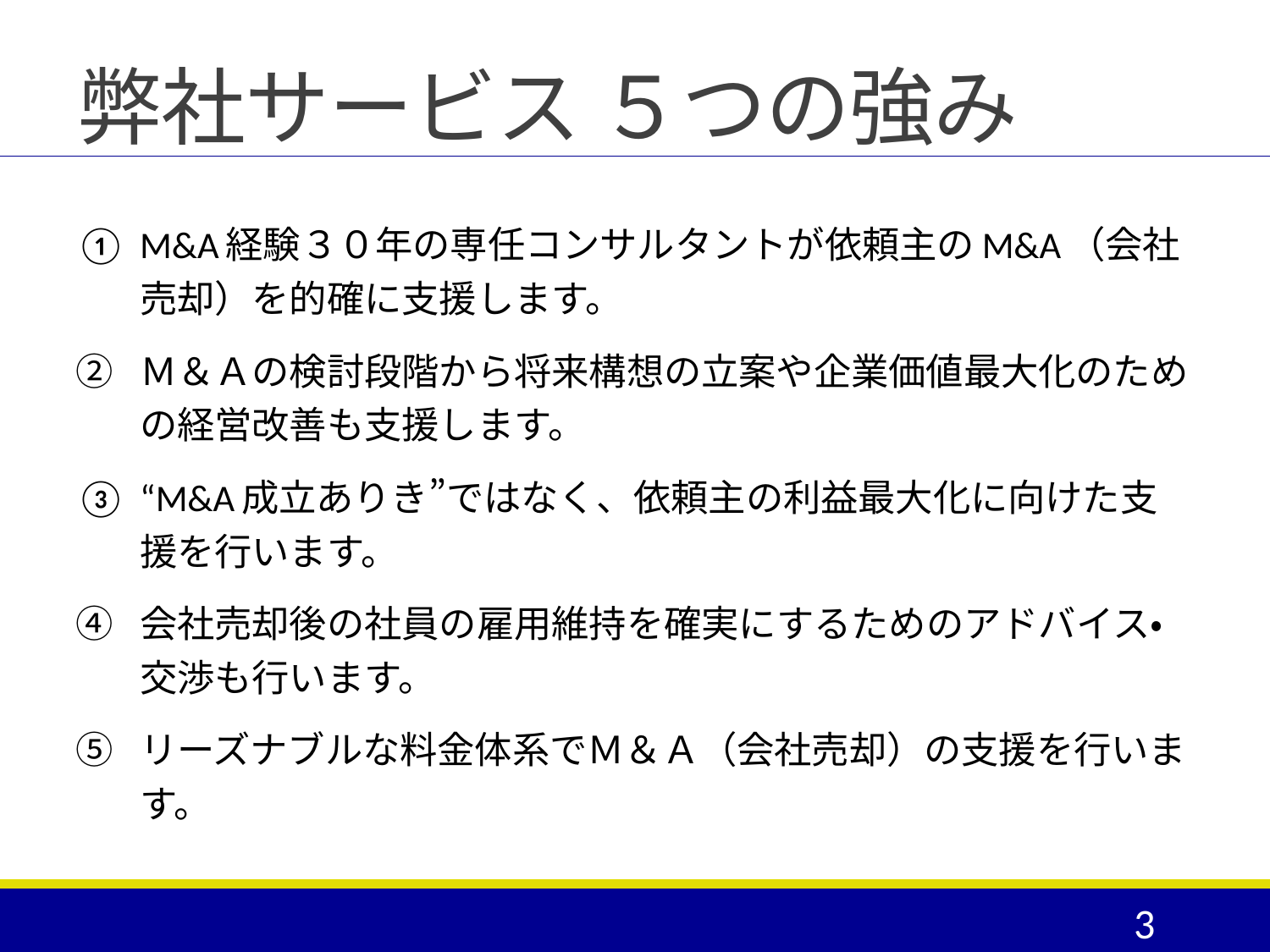

# 弊社サービス ５つの強み
M&A経験３０年の専任コンサルタントが依頼主のM&A（会社売却）を的確に支援します。
Ｍ＆Ａの検討段階から将来構想の立案や企業価値最大化のための経営改善も支援します。
“M&A成立ありき”ではなく、依頼主の利益最大化に向けた支援を行います。
会社売却後の社員の雇用維持を確実にするためのアドバイス・交渉も行います。
リーズナブルな料金体系でＭ＆Ａ（会社売却）の支援を行います。
3